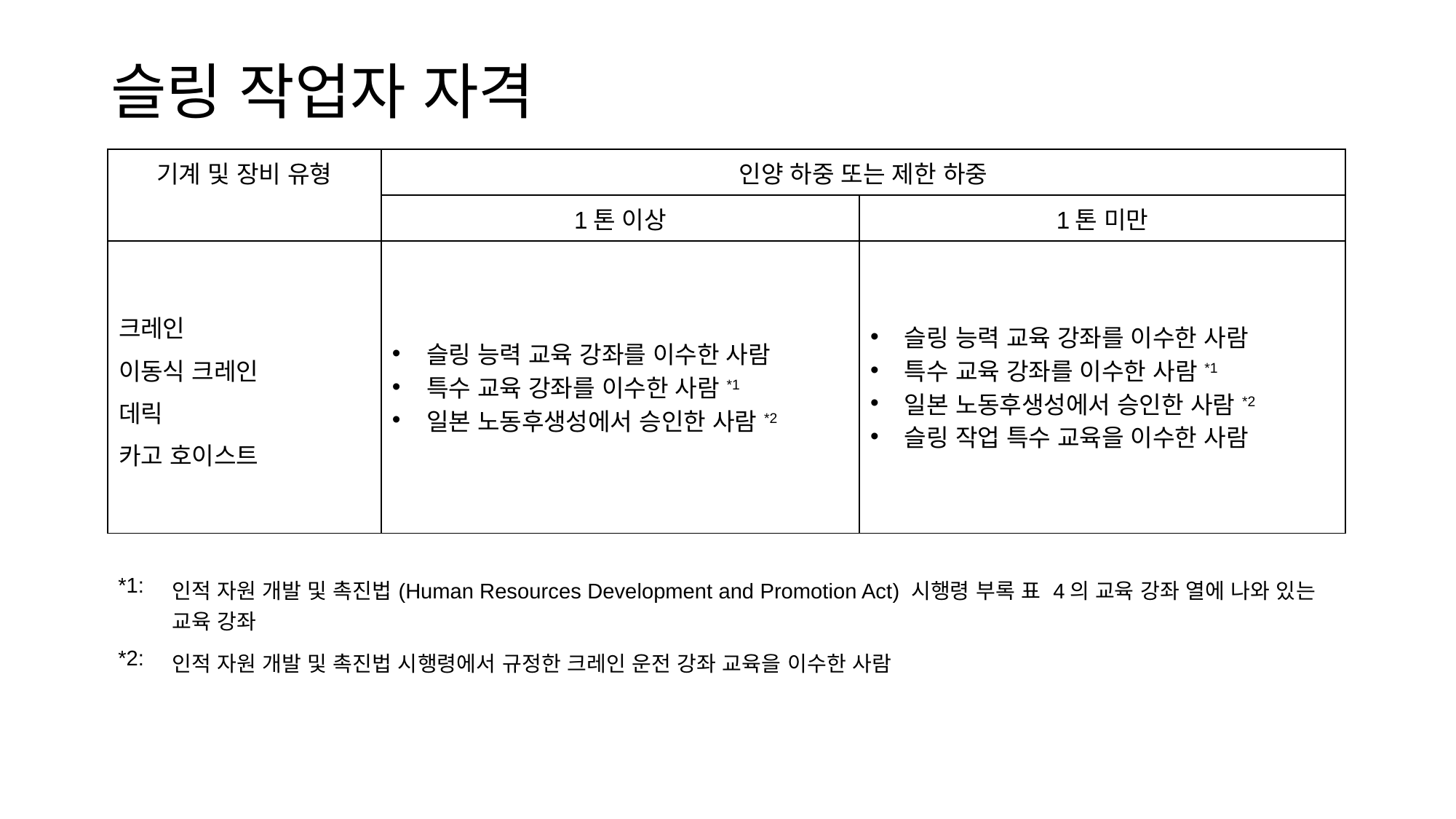

슬링 작업자 자격
| 기계 및 장비 유형 | 인양 하중 또는 제한 하중 |  |
| --- | --- | --- |
|  | 1톤 이상 | 1톤 미만 |
| 크레인 이동식 크레인 데릭 카고 호이스트 | 슬링 능력 교육 강좌를 이수한 사람 특수 교육 강좌를 이수한 사람\*1 일본 노동후생성에서 승인한 사람\*2 | 슬링 능력 교육 강좌를 이수한 사람 특수 교육 강좌를 이수한 사람\*1 일본 노동후생성에서 승인한 사람\*2 슬링 작업 특수 교육을 이수한 사람 |
| \*1: | 인적 자원 개발 및 촉진법(Human Resources Development and Promotion Act) 시행령 부록 표 4의 교육 강좌 열에 나와 있는 교육 강좌 |
| --- | --- |
| \*2: | 인적 자원 개발 및 촉진법 시행령에서 규정한 크레인 운전 강좌 교육을 이수한 사람 |